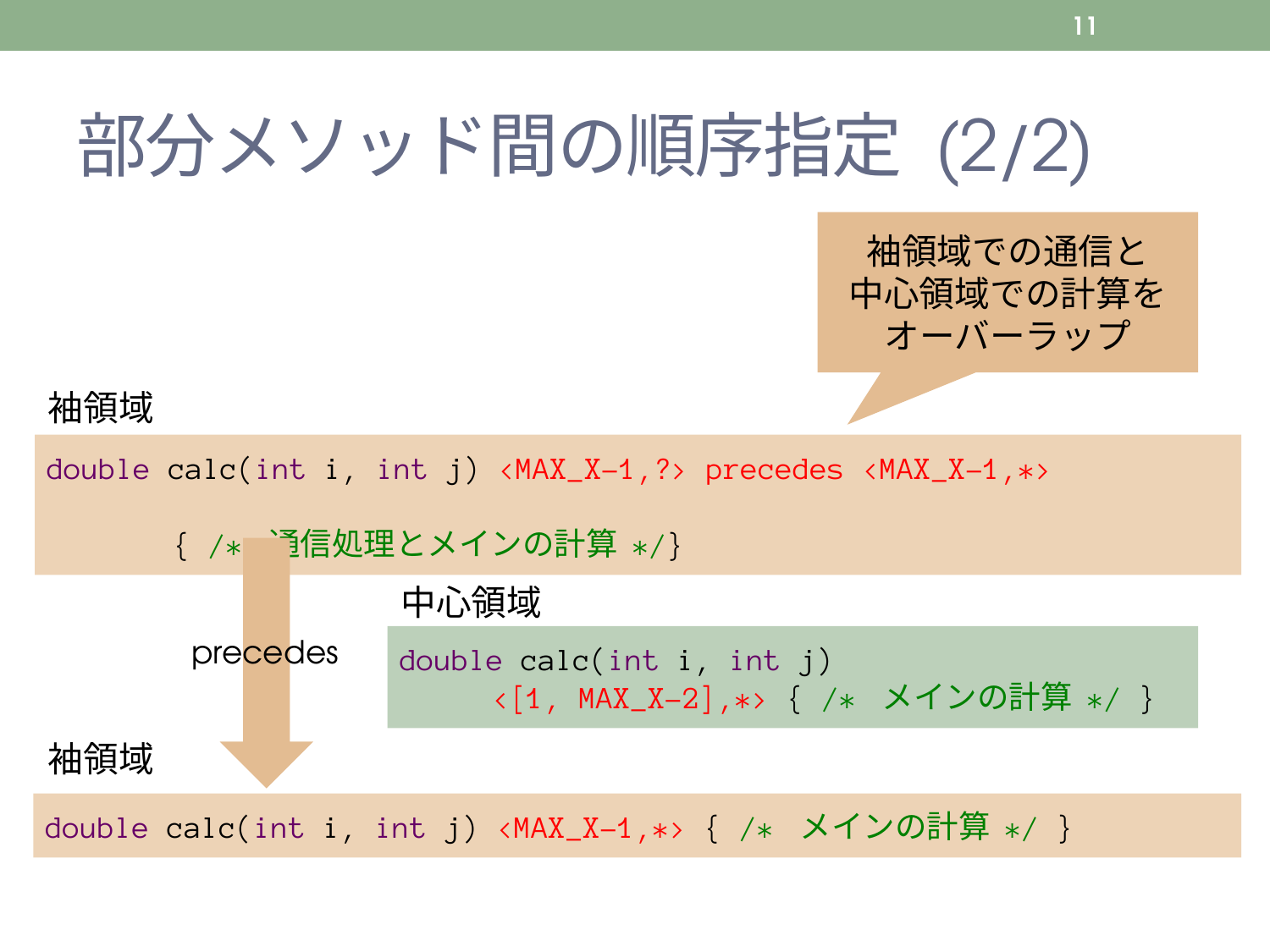

11
# 部分メソッド間の順序指定 (2/2)
袖領域での通信と
中心領域での計算を
オーバーラップ
袖領域
double calc(int i, int j) <MAX_X-1,?> precedes <MAX_X-1,*>
										{ /* 通信処理とメインの計算 */}

precedes
中心領域
double calc(int i, int j)
　　   <[1, MAX_X-2],*> { /* メインの計算 */ }
袖領域
double calc(int i, int j) <MAX_X-1,*> { /* メインの計算 */ }